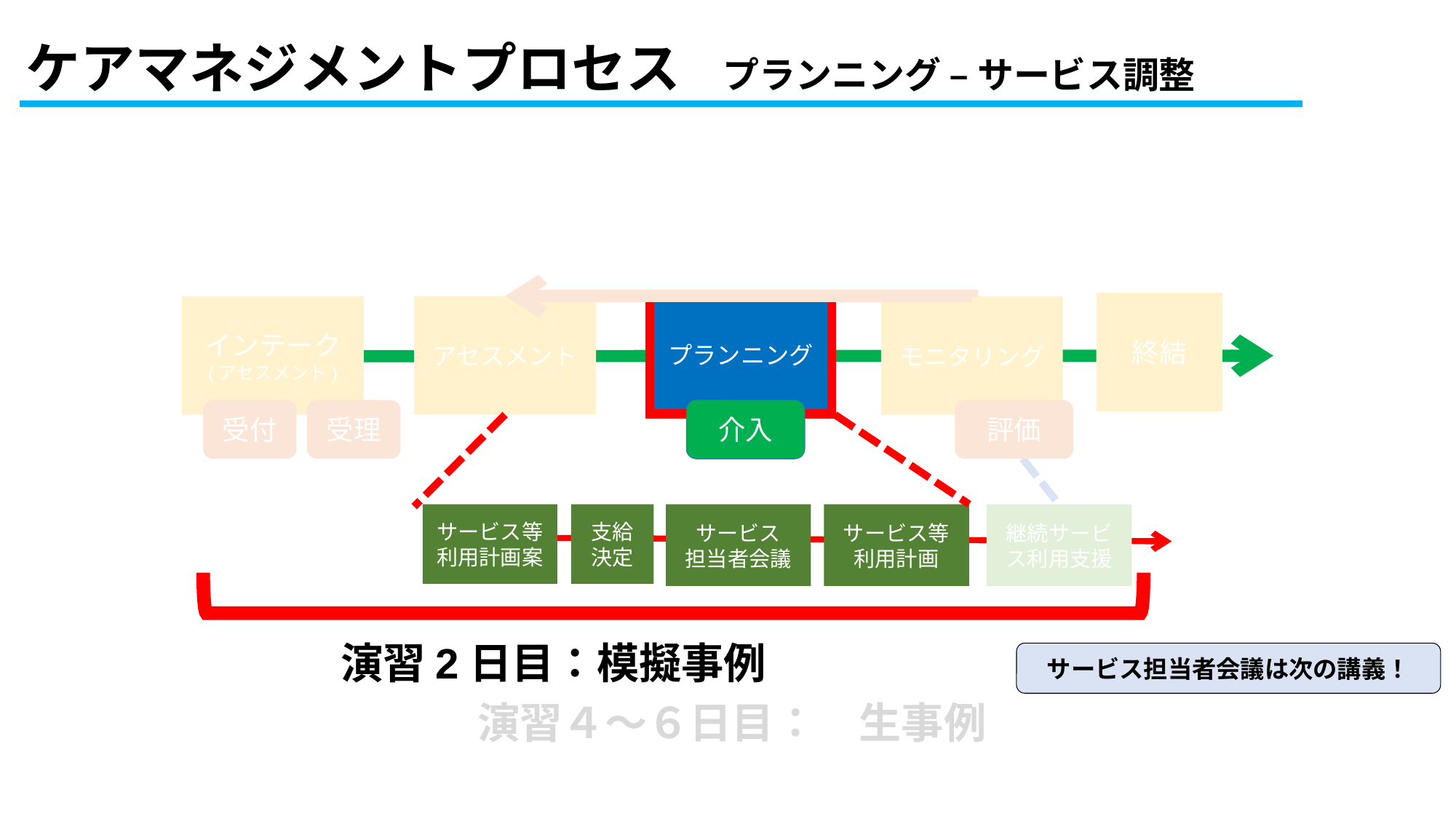

# ケアマネジメントプロセス　プランニング – サービス調整

終結
プランニング
アセスメント
インテーク
(アセスメント)
モニタリング
受付
受理
介入
評価
サービス等
利用計画案
支給
決定
サービス
担当者会議
サービス等
利用計画
継続サービス利用支援
演習2日目：模擬事例
サービス担当者会議は次の講義！
演習４～６日目：　生事例